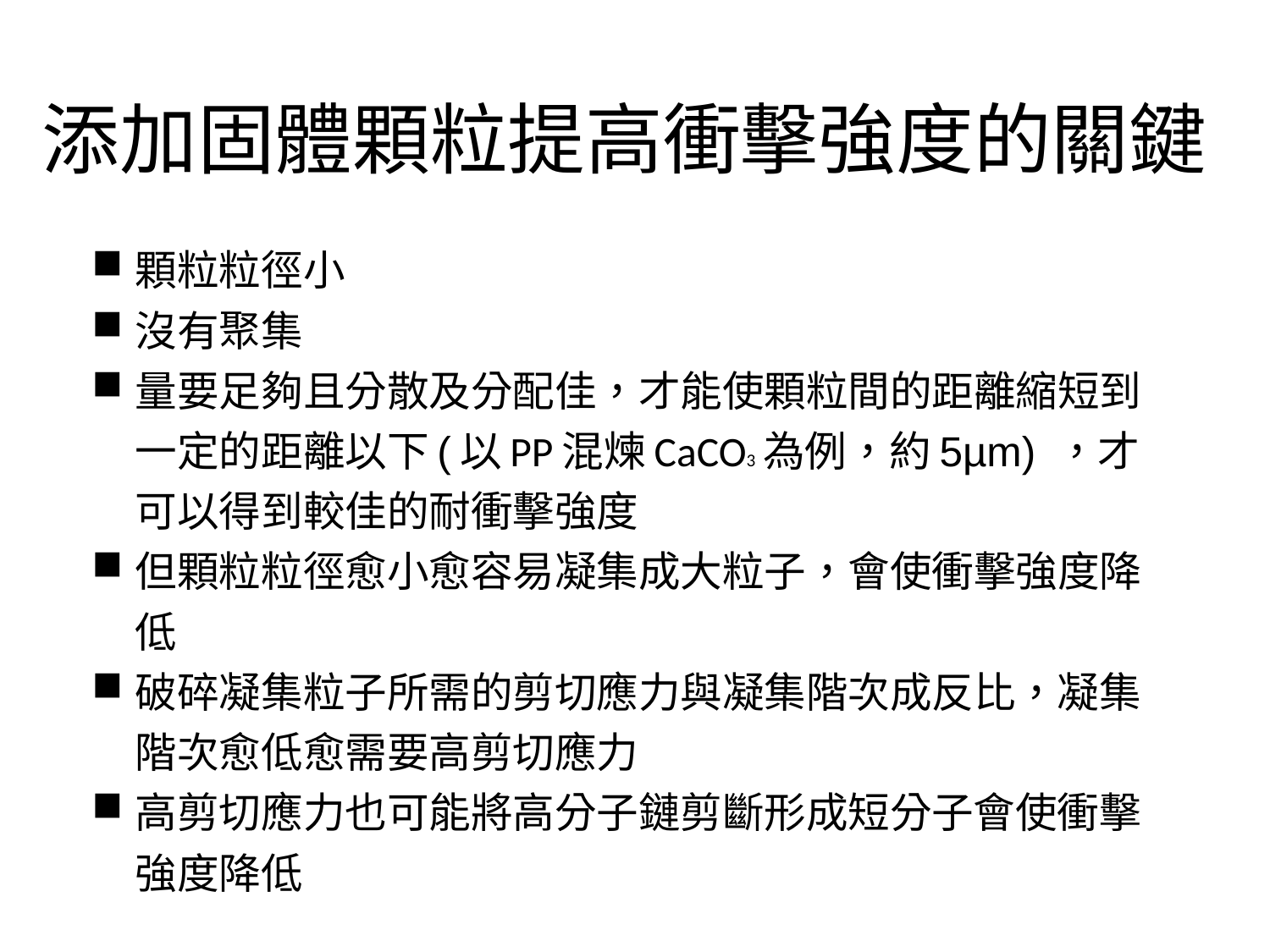

# 添加固體顆粒提高衝擊強度的關鍵
顆粒粒徑小
沒有聚集
量要足夠且分散及分配佳，才能使顆粒間的距離縮短到一定的距離以下(以PP混煉CaCO3 為例，約5µm) ，才可以得到較佳的耐衝擊強度
但顆粒粒徑愈小愈容易凝集成大粒子，會使衝擊強度降低
破碎凝集粒子所需的剪切應力與凝集階次成反比，凝集階次愈低愈需要高剪切應力
高剪切應力也可能將高分子鏈剪斷形成短分子會使衝擊強度降低